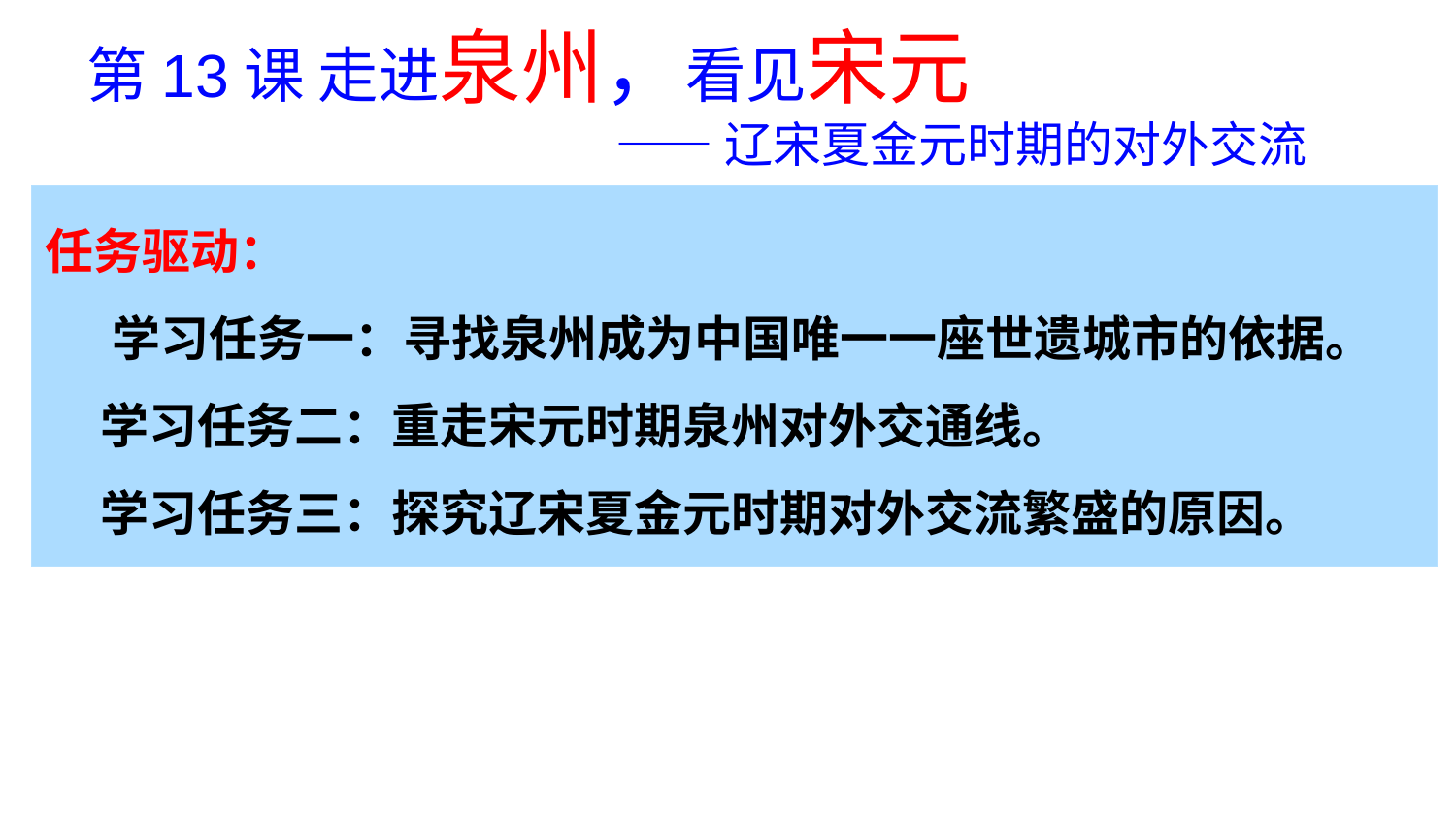

第13课 走进泉州，看见宋元
——辽宋夏金元时期的对外交流
任务驱动：
     学习任务一：寻找泉州成为中国唯一一座世遗城市的依据。
     学习任务二：重走宋元时期泉州对外交通线。
     学习任务三：探究辽宋夏金元时期对外交流繁盛的原因。